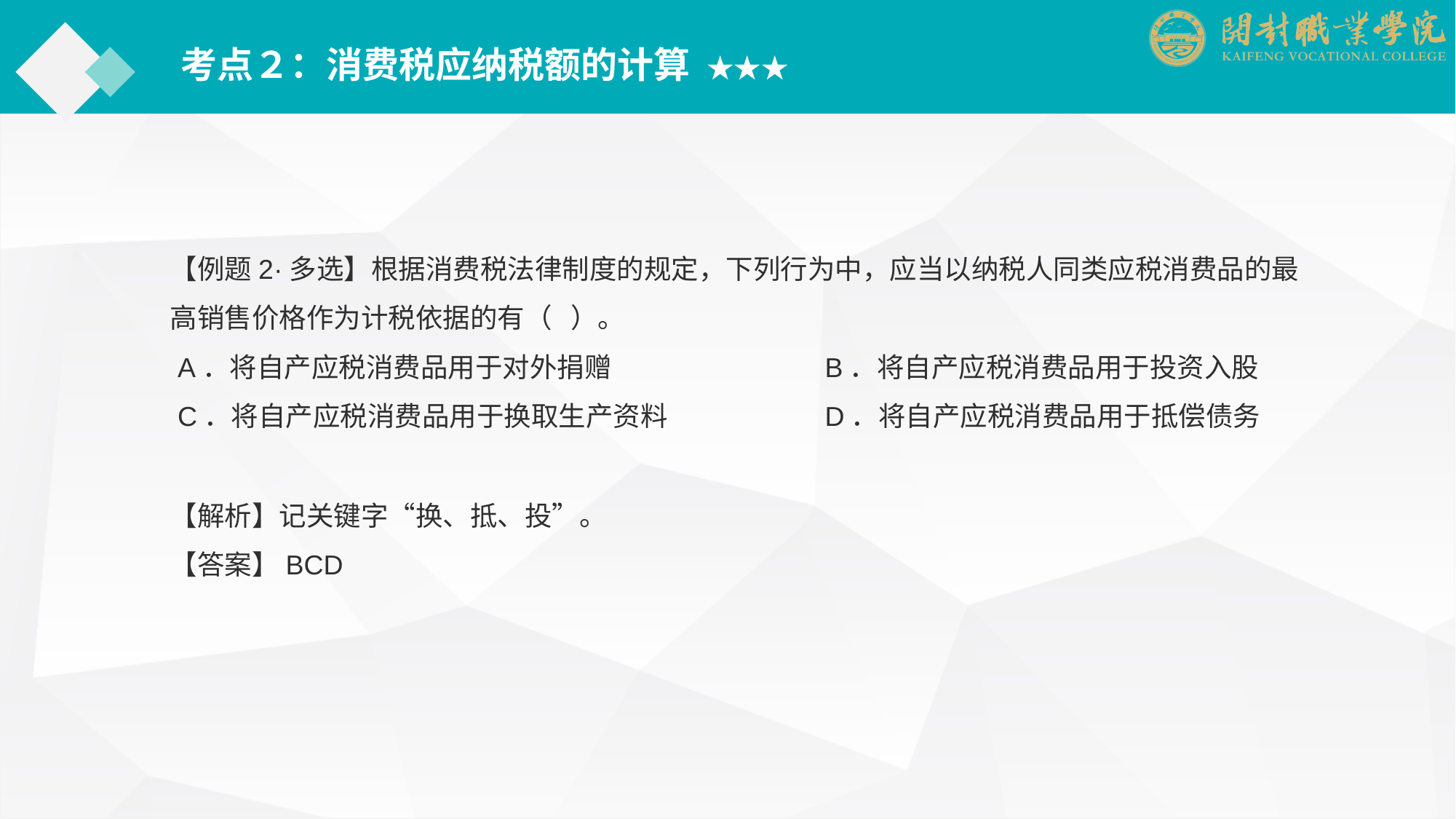

考点２：消费税应纳税额的计算  ★★★
【例题2·多选】根据消费税法律制度的规定，下列行为中，应当以纳税人同类应税消费品的最高销售价格作为计税依据的有（   ）。
 A．将自产应税消费品用于对外捐赠		B．将自产应税消费品用于投资入股
 C．将自产应税消费品用于换取生产资料		D．将自产应税消费品用于抵偿债务
【解析】记关键字“换、抵、投”。
【答案】BCD